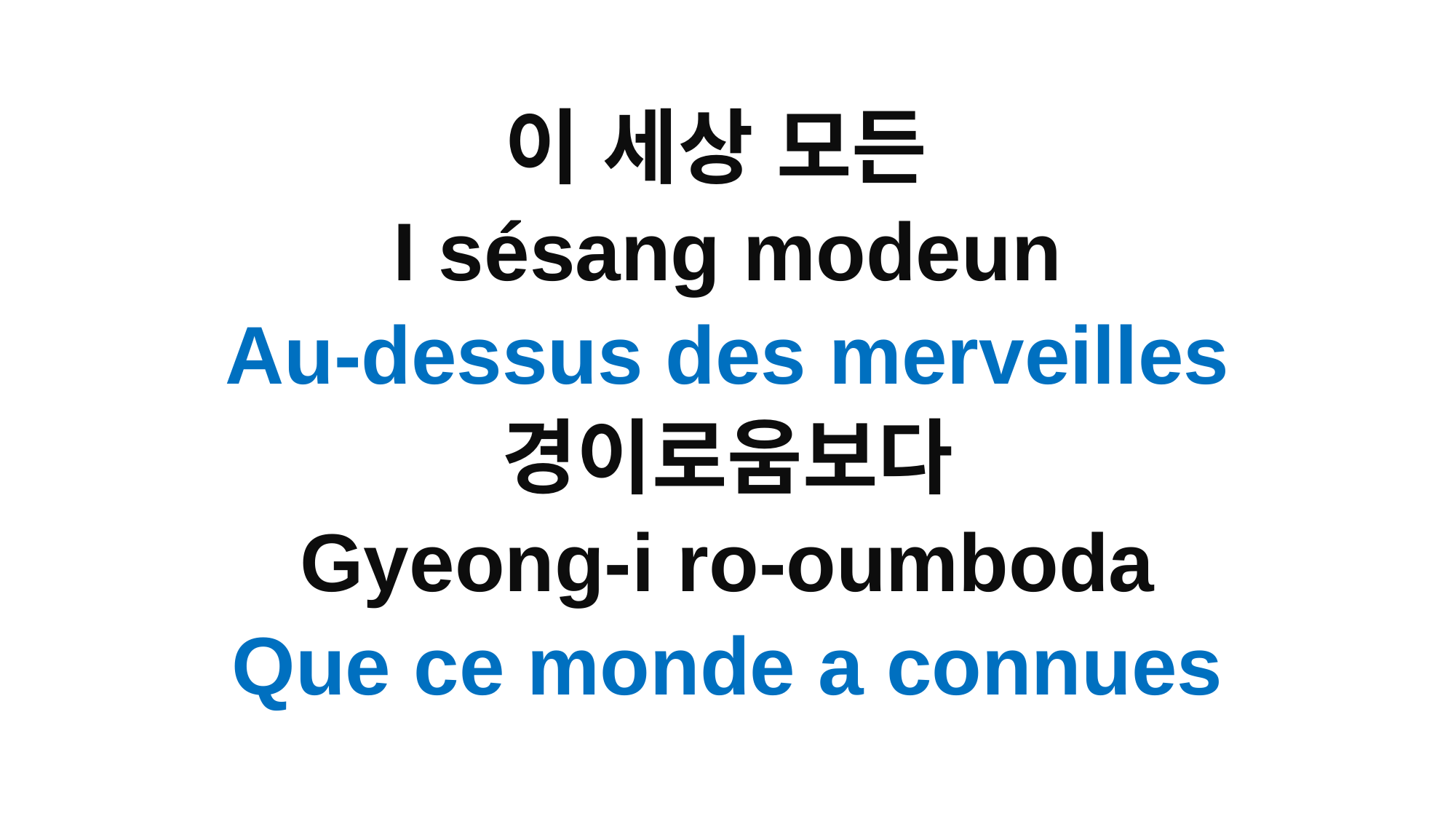

이 세상 모든
I sésang modeun
Au-dessus des merveilles
경이로움보다
Gyeong-i ro-oumboda
Que ce monde a connues